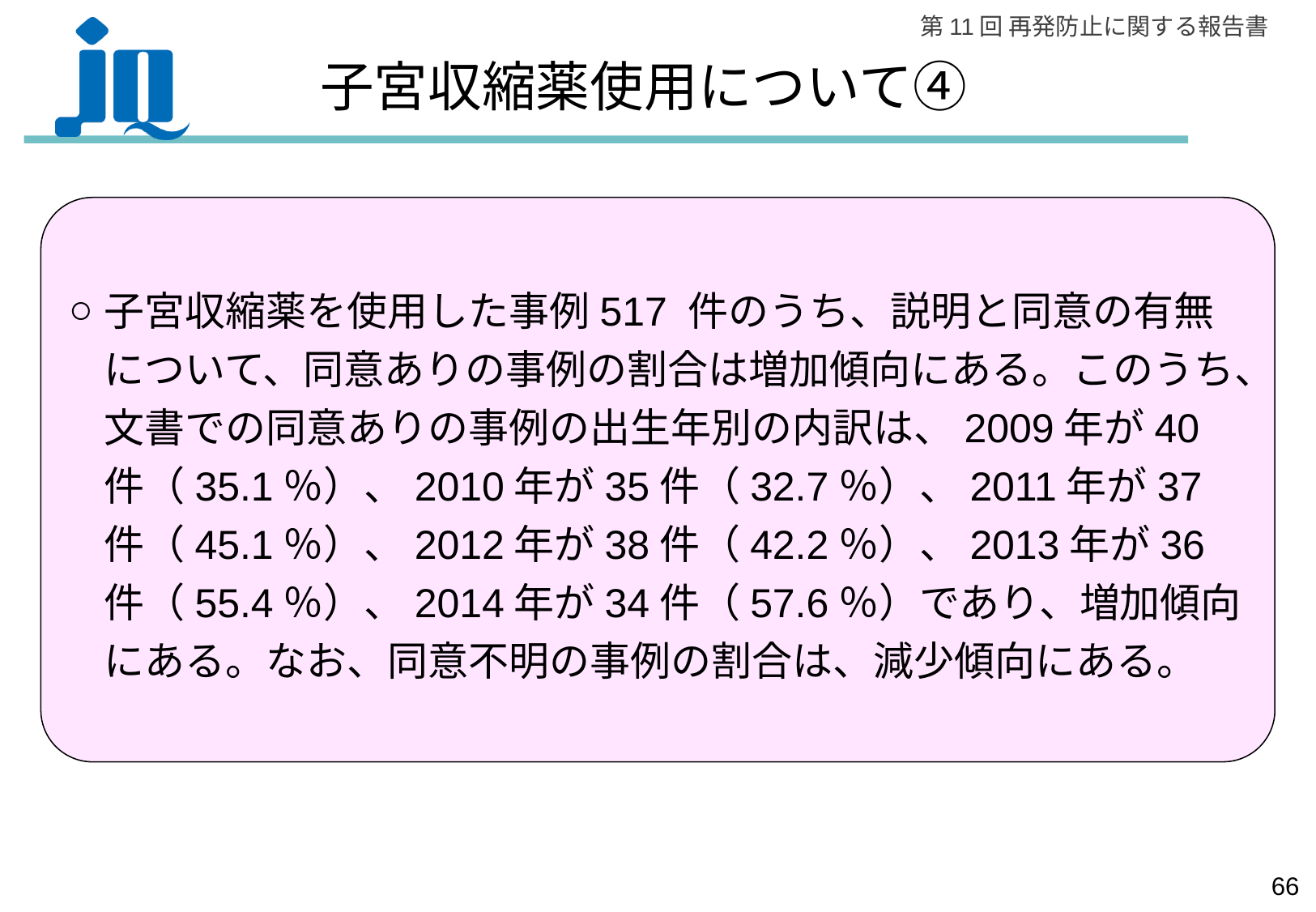

子宮収縮薬使用について④
子宮収縮薬を使用した事例517 件のうち、説明と同意の有無について、同意ありの事例の割合は増加傾向にある。このうち、文書での同意ありの事例の出生年別の内訳は、2009年が40件（35.1％）、2010年が35件（32.7％）、2011年が37件（45.1％）、2012年が38件（42.2％）、2013年が36件（55.4％）、2014年が34件（57.6％）であり、増加傾向にある。なお、同意不明の事例の割合は、減少傾向にある。
66